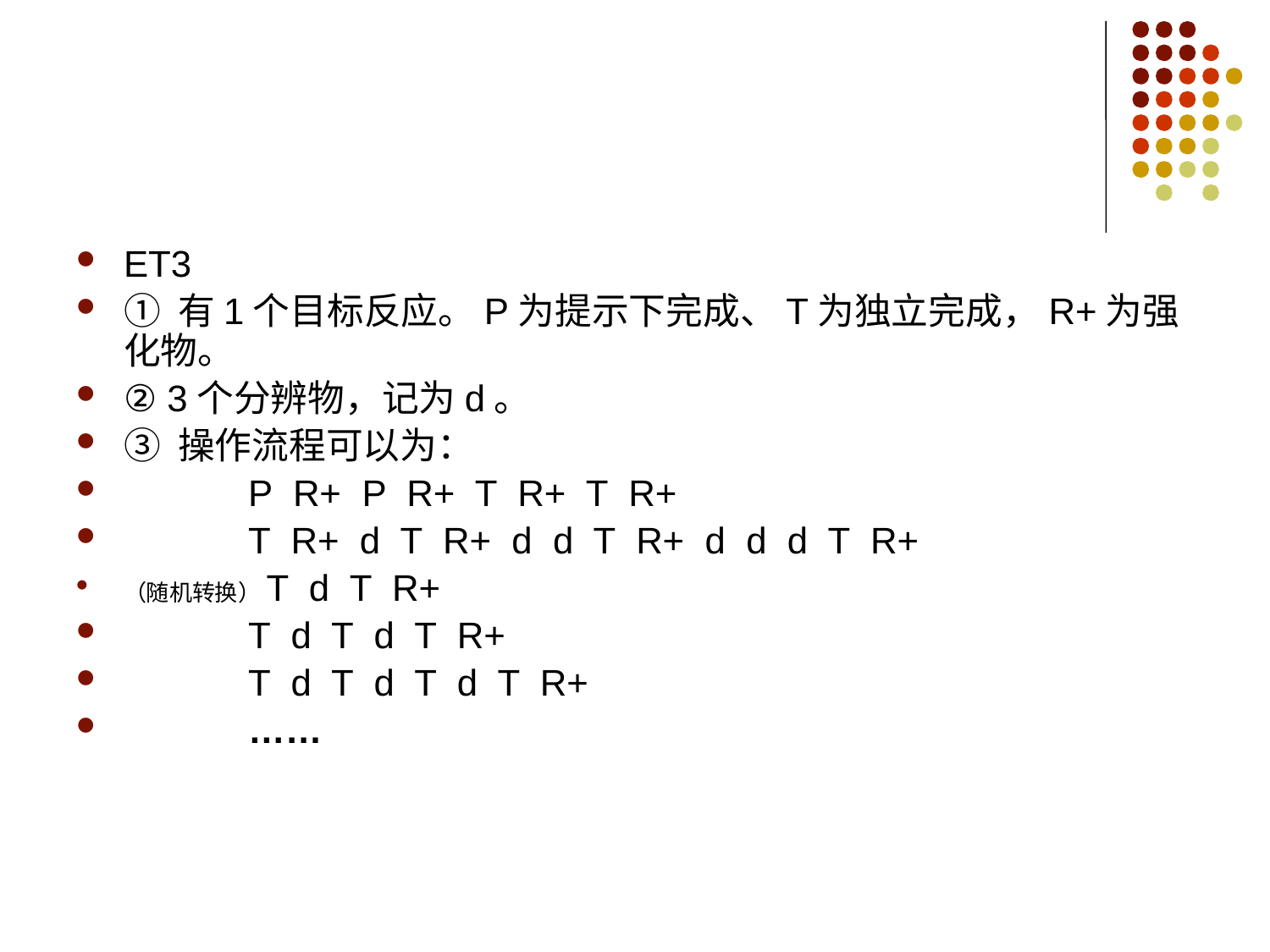

#
ET3
① 有1个目标反应。P为提示下完成、T为独立完成，R+为强化物。
② 3个分辨物，记为d。
③ 操作流程可以为：
            P  R+  P  R+  T  R+  T  R+
            T  R+  d  T  R+  d  d  T  R+  d  d  d  T  R+
（随机转换）T  d  T  R+
            T  d  T  d  T  R+
            T  d  T  d  T  d  T  R+
            ……